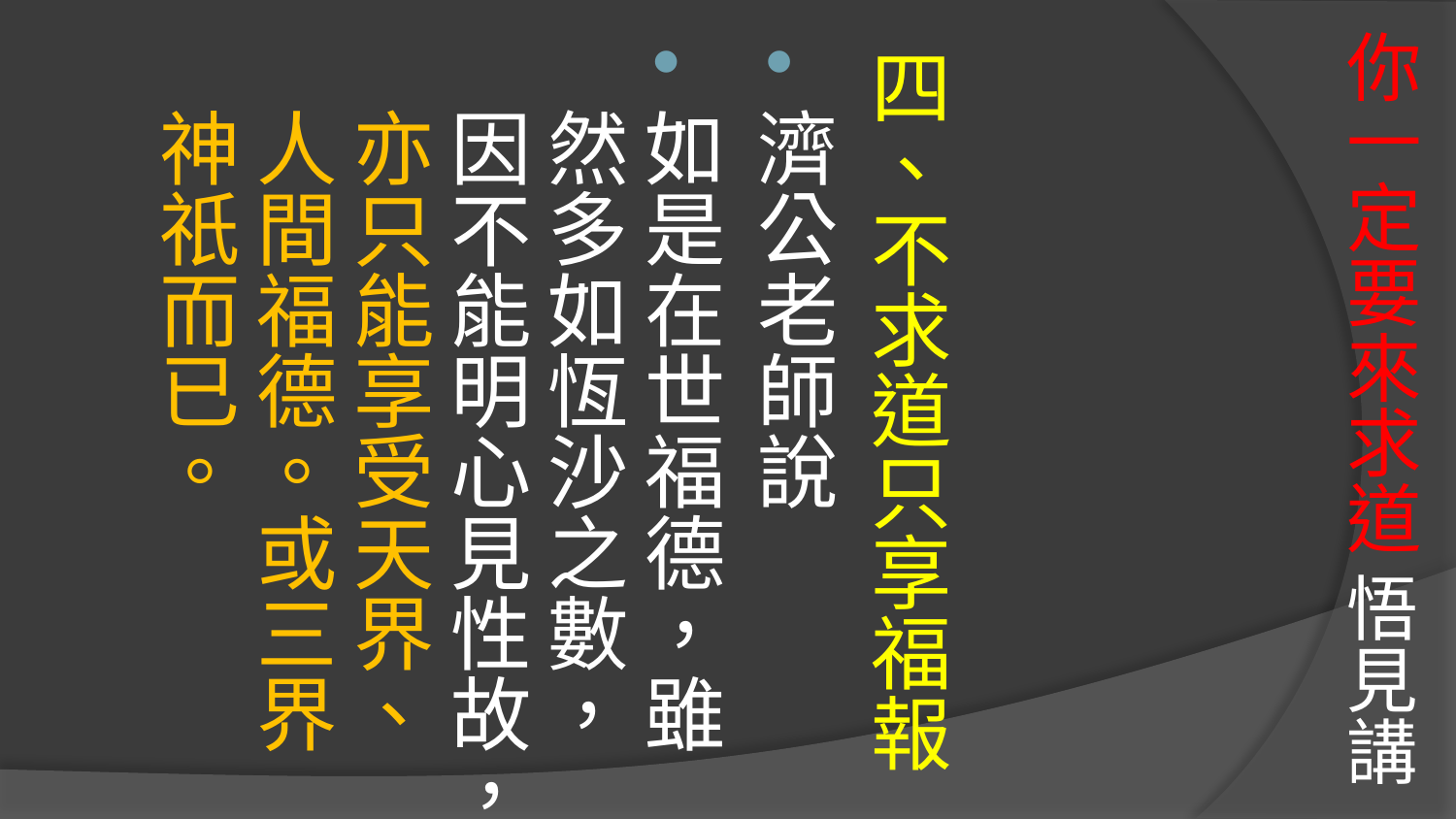

# 你一定要來求道 悟見講
四、不求道只享福報
濟公老師說
如是在世福德，雖然多如恆沙之數，因不能明心見性故，亦只能享受天界、人間福德。或三界神祇而已。